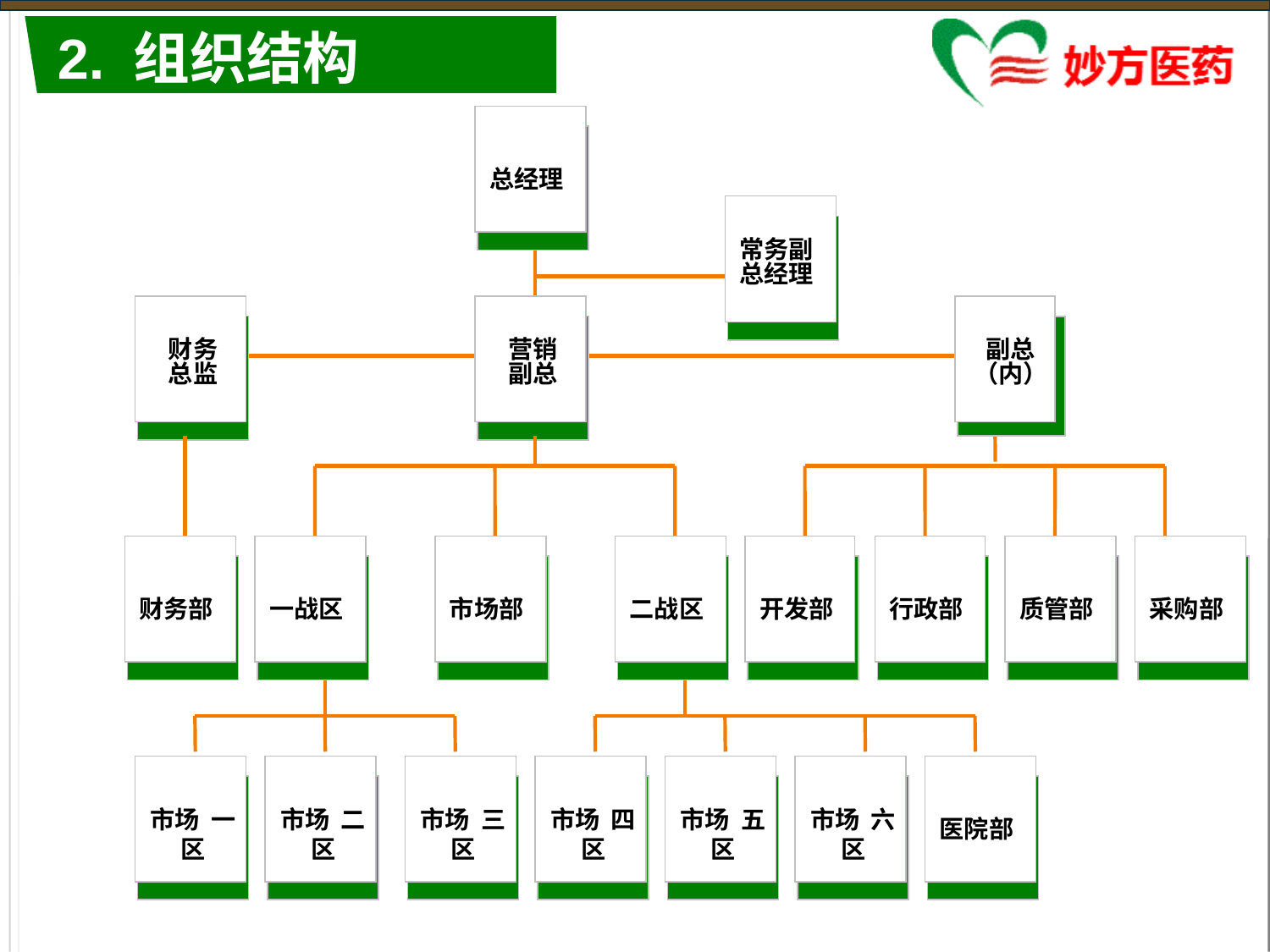

2. 组织结构

总经理

常务副
总经理

财务
总监

营销
副总

副总
（内）

财务部

一战区

市场部

二战区

开发部

行政部

质管部

采购部

市场  一区

市场  二区

市场  三区

市场  四区

市场  五区

市场  六区

医院部